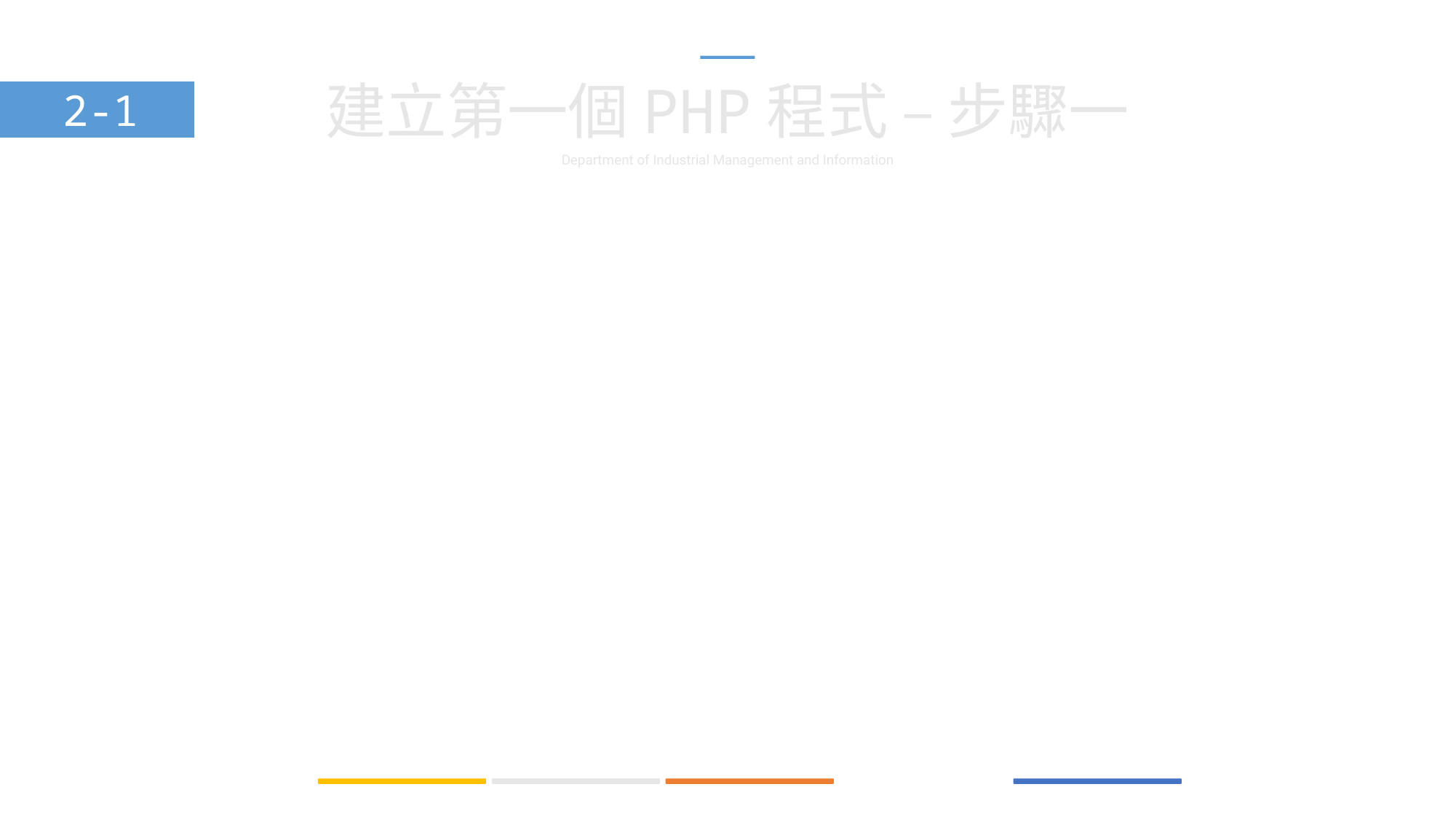

建立第一個PHP程式 – 步驟一
2-1
在第一章安裝好Dev-PHP整合開發環境後，我們就可以使用它來建立PHP程式，並使用Dev-PHP整合開發環境來撰寫第一個PHP程式。